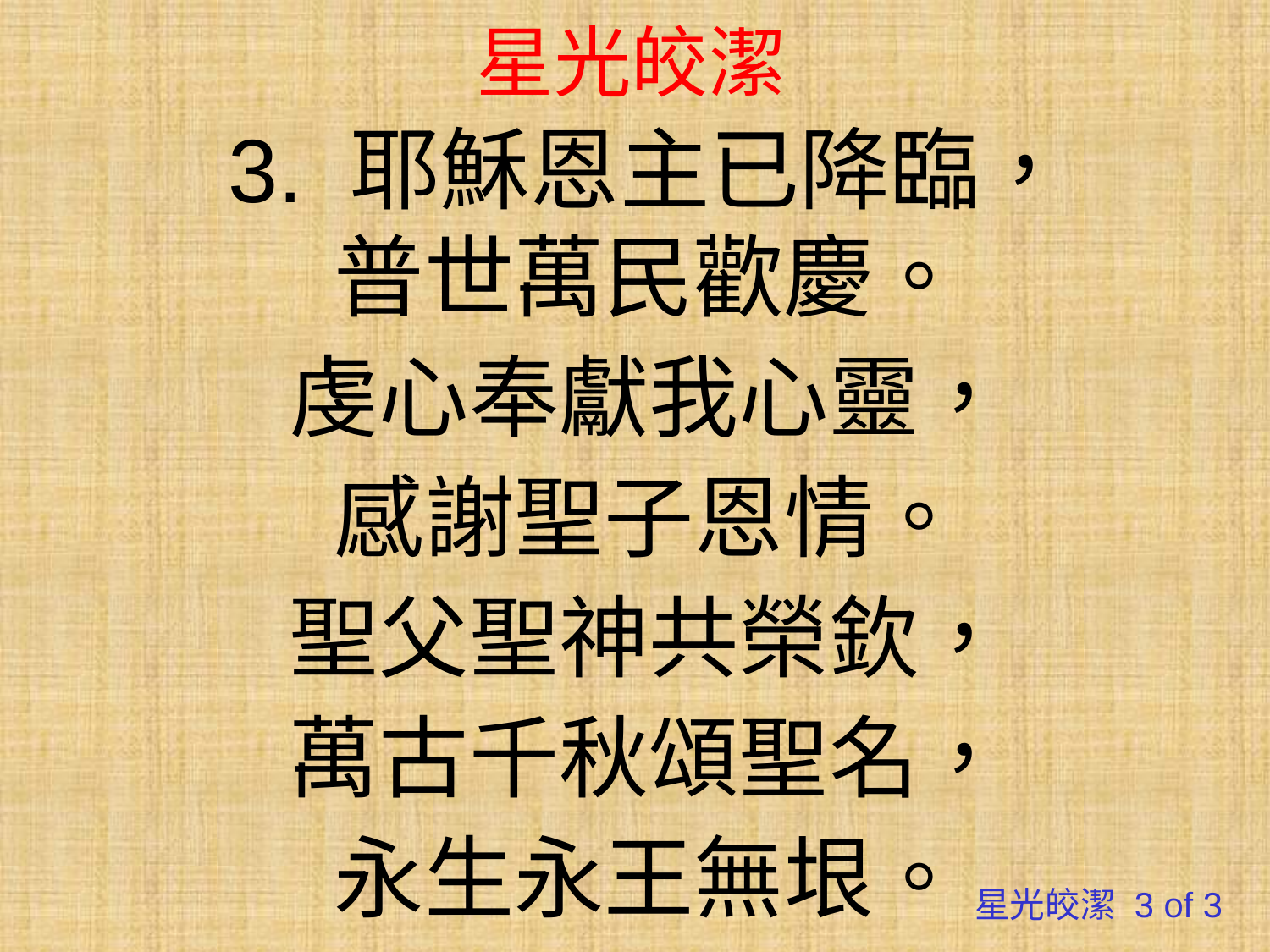

# 星光皎潔
3. 耶穌恩主已降臨，
普世萬民歡慶。
虔心奉獻我心靈，
感謝聖子恩情。
聖父聖神共榮欽，
萬古千秋頌聖名，
永生永王無垠。
星光皎潔 3 of 3